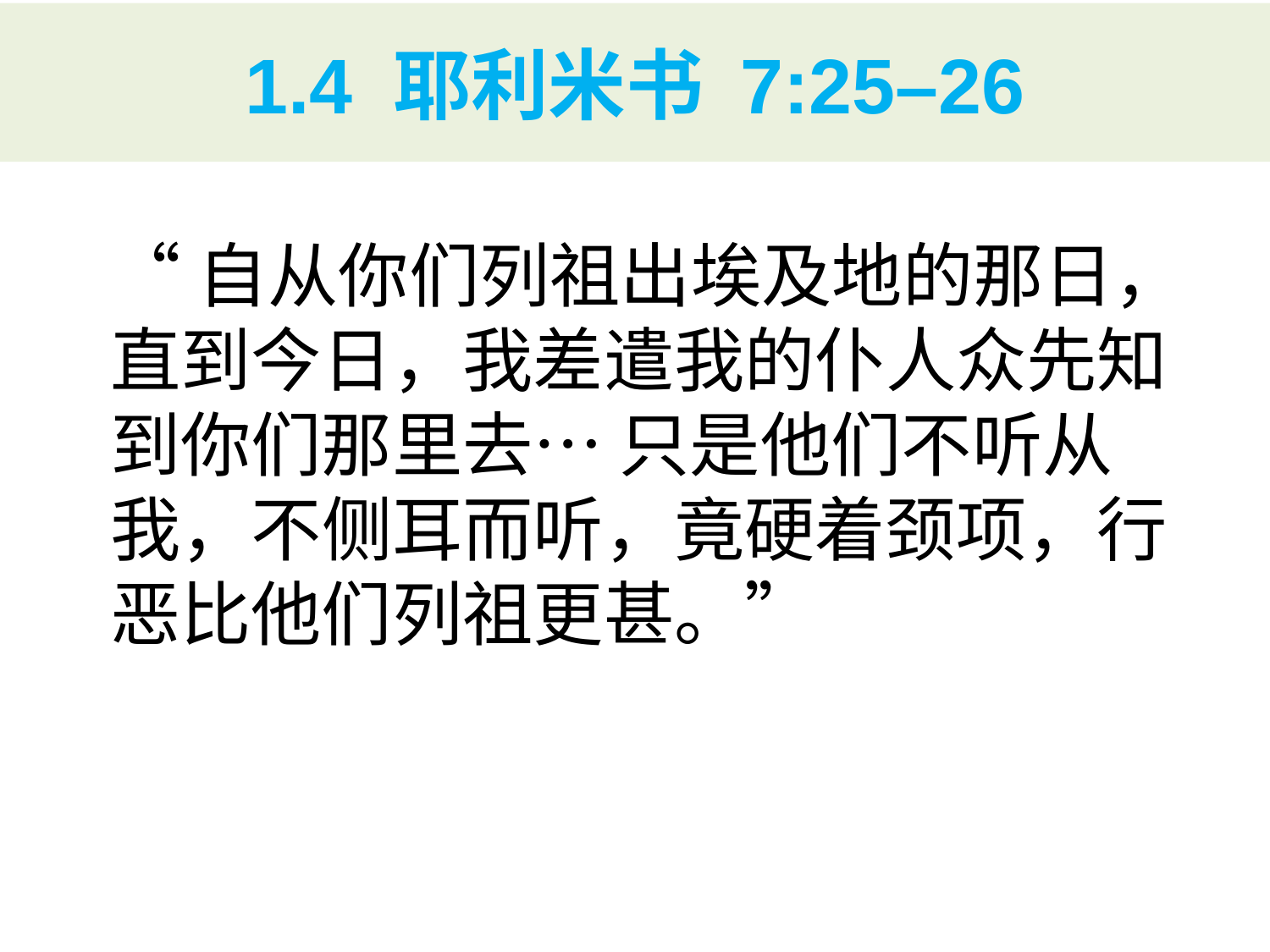

# 1.4 耶利米书 7:25–26
“自从你们列祖出埃及地的那日，直到今日，我差遣我的仆人众先知到你们那里去… 只是他们不听从我，不侧耳而听，竟硬着颈项，行恶比他们列祖更甚。”